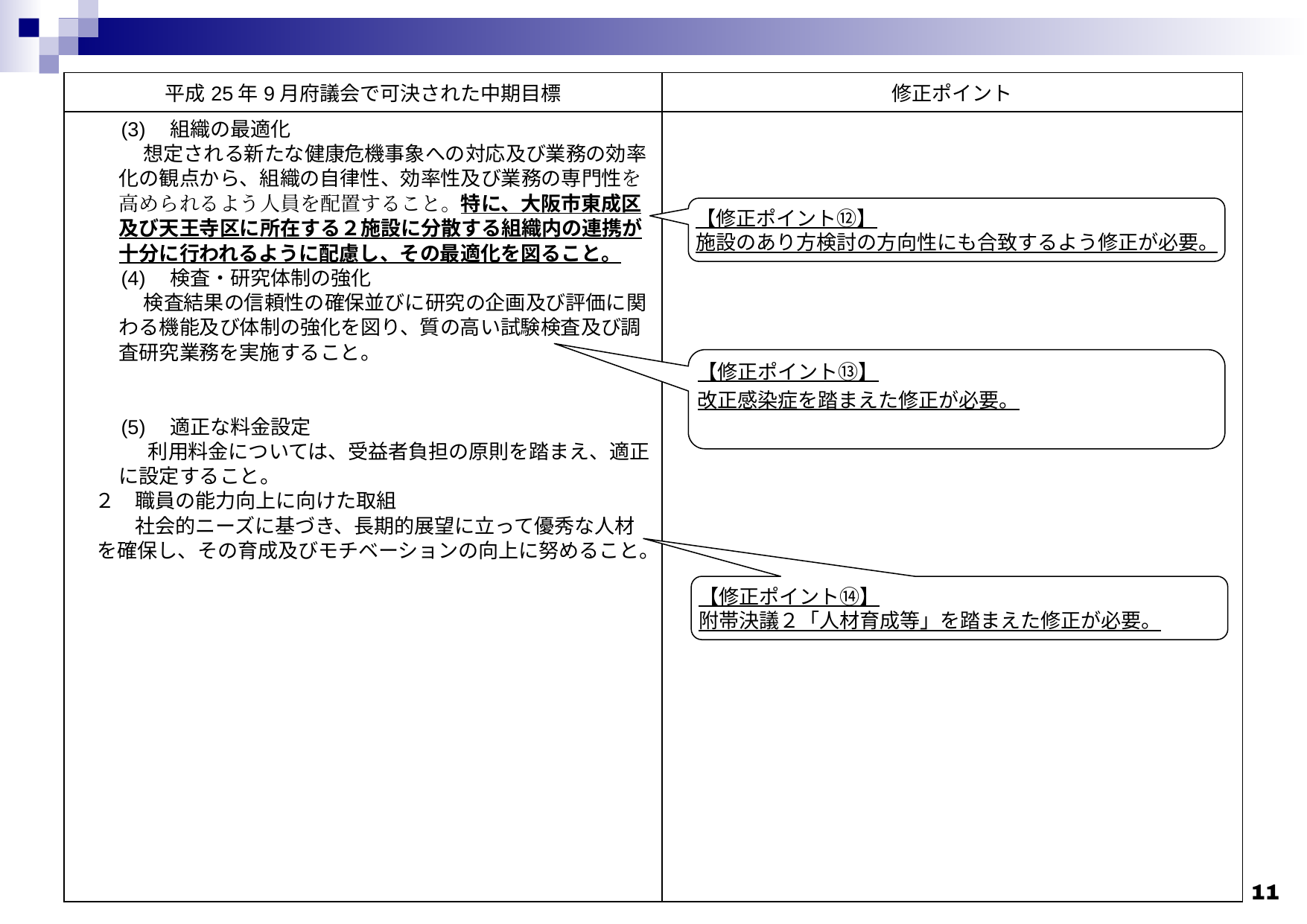

| 平成25年9月府議会で可決された中期目標 | 修正ポイント |
| --- | --- |
| (3)　組織の最適化 　 想定される新たな健康危機事象への対応及び業務の効率化の観点から、組織の自律性、効率性及び業務の専門性を高められるよう人員を配置すること。特に、大阪市東成区及び天王寺区に所在する２施設に分散する組織内の連携が十分に行われるように配慮し、その最適化を図ること。 　　(4)　検査・研究体制の強化 　 検査結果の信頼性の確保並びに研究の企画及び評価に関わる機能及び体制の強化を図り、質の高い試験検査及び調査研究業務を実施すること。 　　(5)　適正な料金設定 　 利用料金については、受益者負担の原則を踏まえ、適正に設定すること。 　２　職員の能力向上に向けた取組 　　　社会的ニーズに基づき、長期的展望に立って優秀な人材を確保し、その育成及びモチベーションの向上に努めること。 |  |
【修正ポイント⑫】
施設のあり方検討の方向性にも合致するよう修正が必要。
【修正ポイント⑬】
改正感染症を踏まえた修正が必要。

【修正ポイント⑭】
附帯決議２「人材育成等」を踏まえた修正が必要。
11